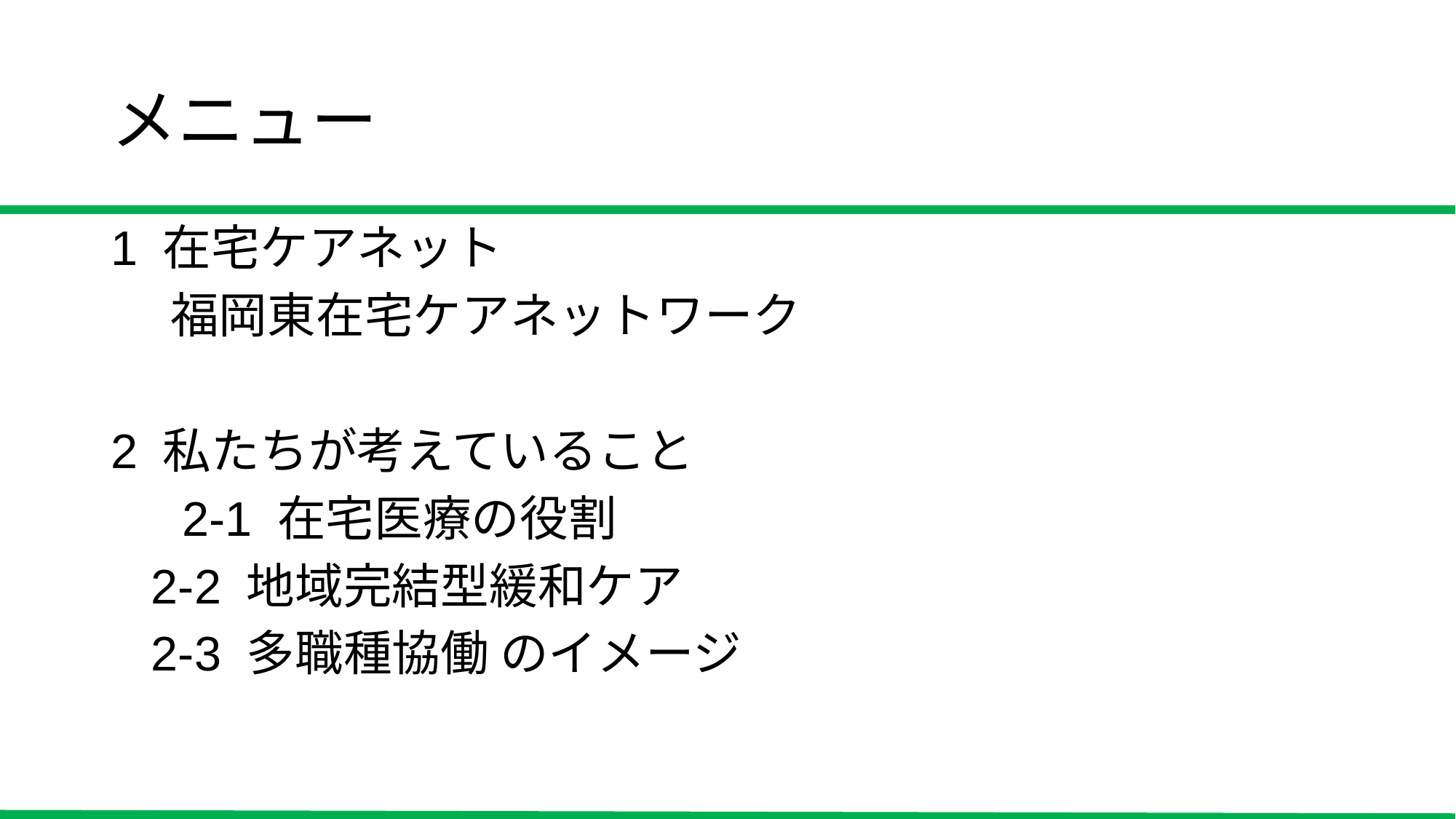

# メニュー
1 在宅ケアネット
　 福岡東在宅ケアネットワーク

2 私たちが考えていること
　 2-1 在宅医療の役割
   2-2 地域完結型緩和ケア
   2-3 多職種協働 のイメージ